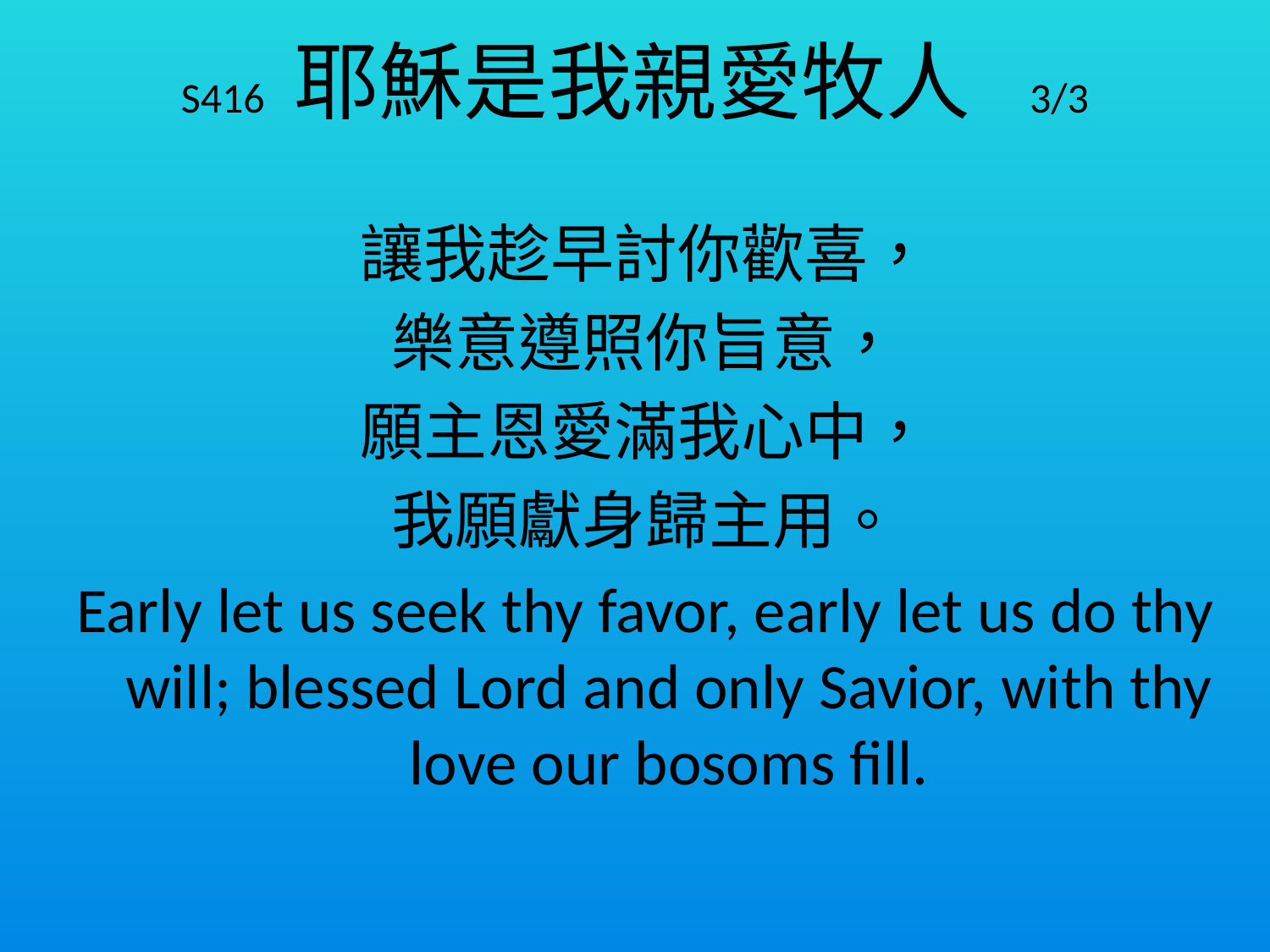

# S416   耶穌是我親愛牧人  3/3

讓我趁早討你歡喜，
樂意遵照你旨意，
願主恩愛滿我心中，
我願獻身歸主用。
Early let us seek thy favor, early let us do thy will; blessed Lord and only Savior, with thy love our bosoms fill.